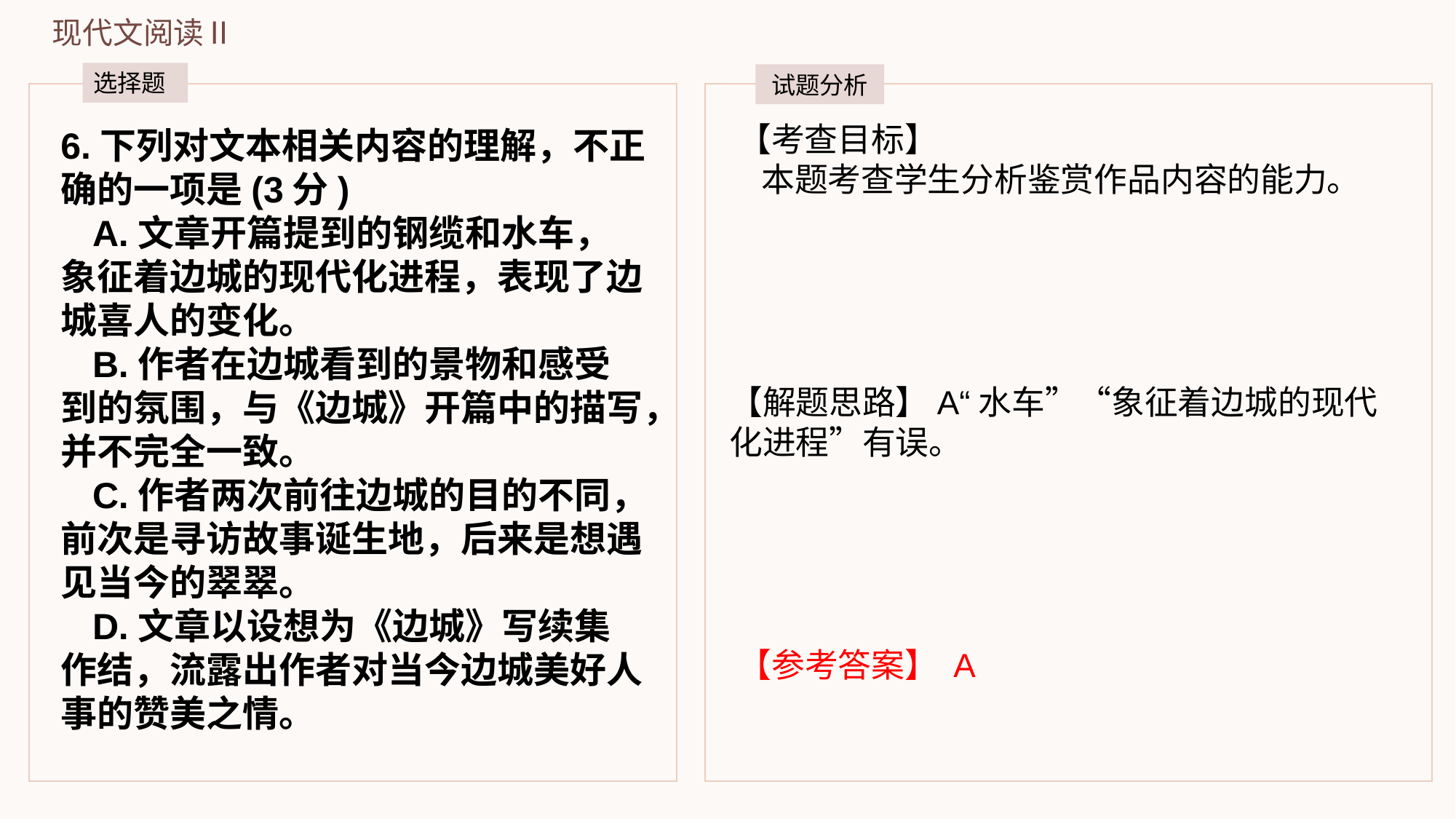

现代文阅读Ⅱ
选择题
试题分析

【考查目标】
  本题考查学生分析鉴赏作品内容的能力。

6.下列对文本相关内容的理解，不正确的一项是(3分)
A.文章开篇提到的钢缆和水车，象征着边城的现代化进程，表现了边城喜人的变化。
B.作者在边城看到的景物和感受到的氛围，与《边城》开篇中的描写，并不完全一致。
C.作者两次前往边城的目的不同，前次是寻访故事诞生地，后来是想遇见当今的翠翠。
D.文章以设想为《边城》写续集作结，流露出作者对当今边城美好人事的赞美之情。
【解题思路】A“水车”“象征着边城的现代化进程”有误。

【参考答案】 A